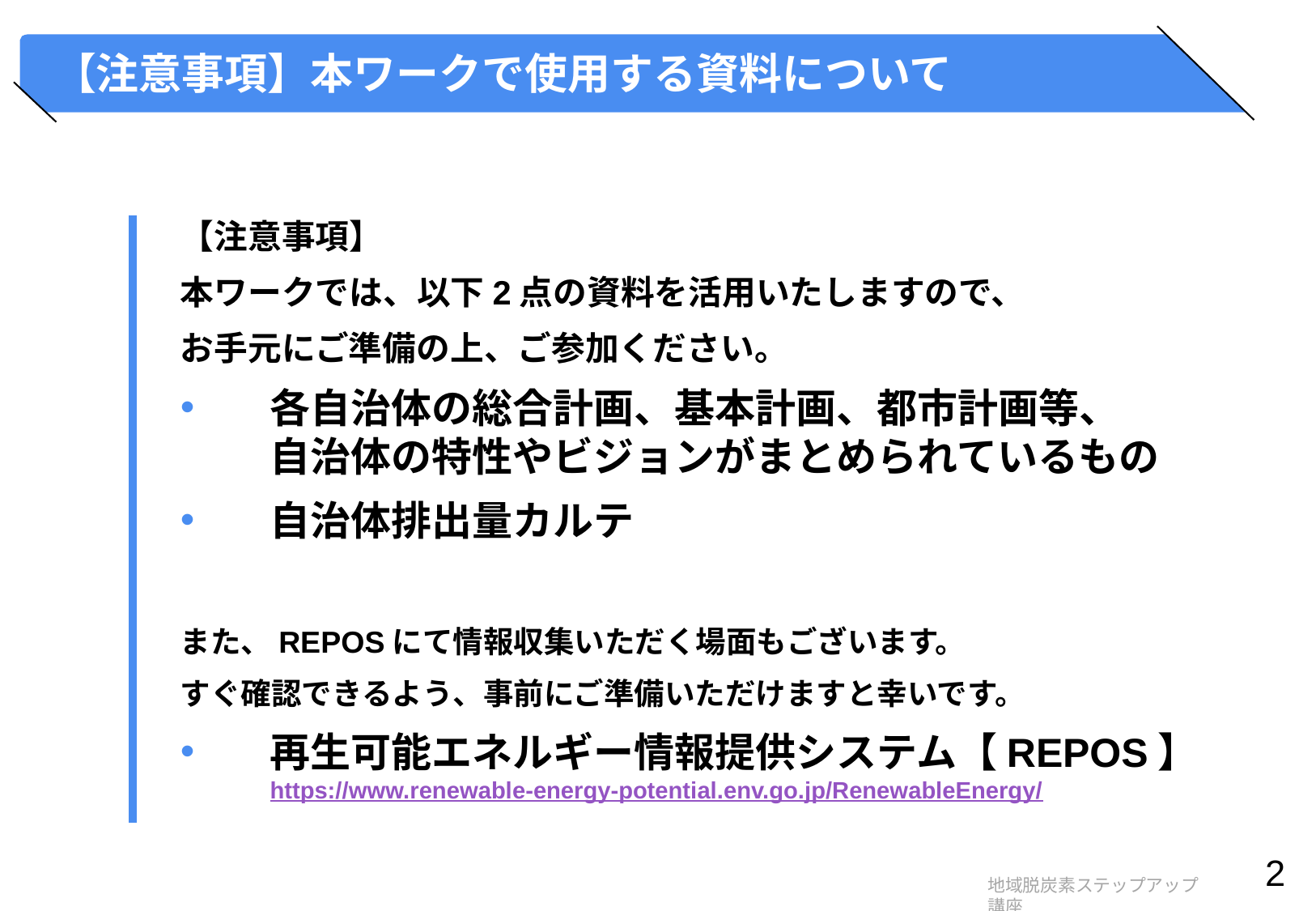

# 【注意事項】本ワークで使用する資料について
【注意事項】
本ワークでは、以下2点の資料を活用いたしますので、
お手元にご準備の上、ご参加ください。
各自治体の総合計画、基本計画、都市計画等、
自治体の特性やビジョンがまとめられているもの
自治体排出量カルテ

また、REPOSにて情報収集いただく場面もございます。
すぐ確認できるよう、事前にご準備いただけますと幸いです。
再生可能エネルギー情報提供システム【REPOS】　 https://www.renewable-energy-potential.env.go.jp/RenewableEnergy/